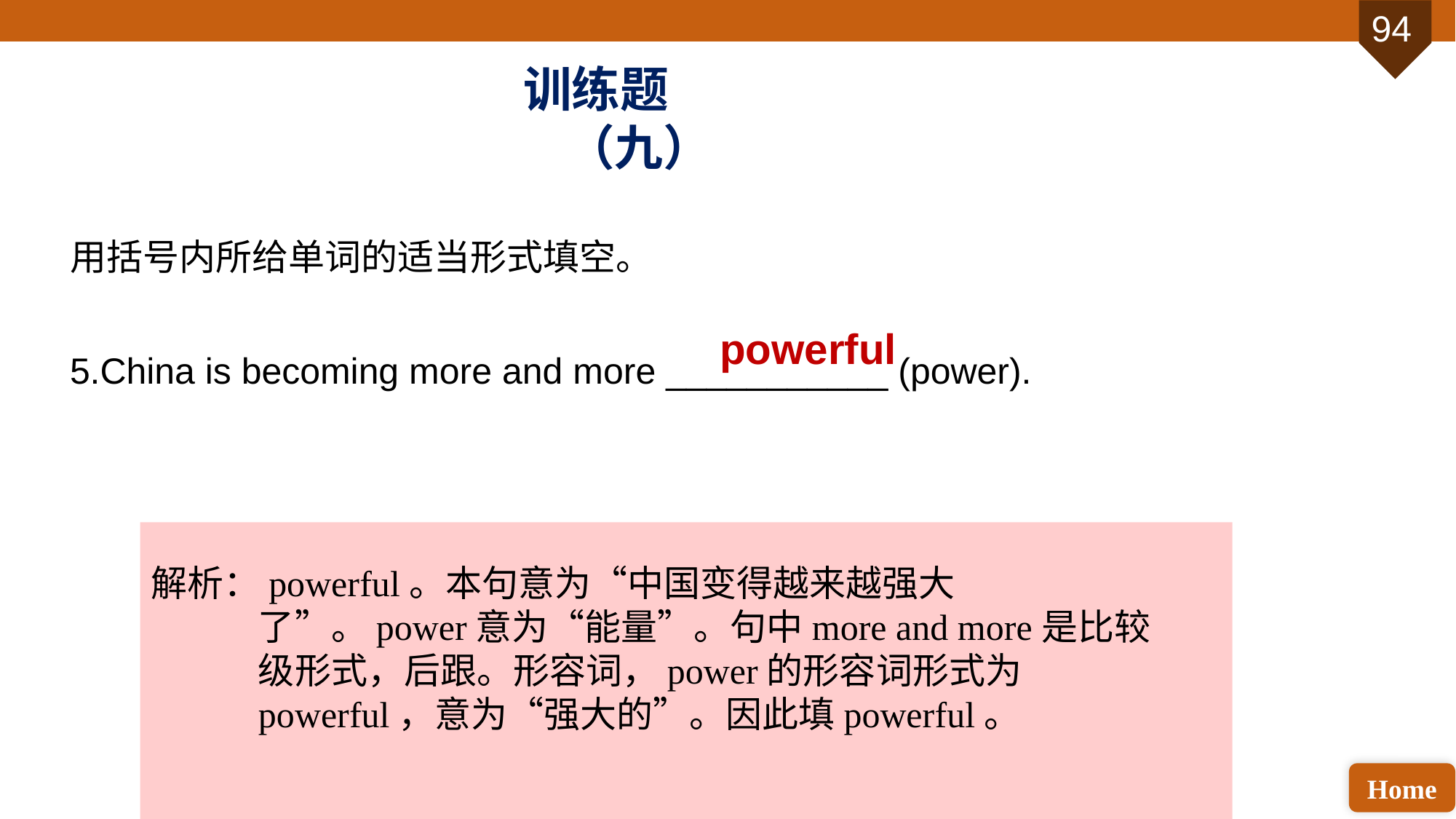

训练题（九）
用括号内所给单词的适当形式填空。

5.China is becoming more and more ___________ (power).
powerful

解析：powerful。本句意为“中国变得越来越强大了”。power意为“能量”。句中more and more是比较级形式，后跟。形容词，power的形容词形式为powerful，意为“强大的”。因此填powerful。